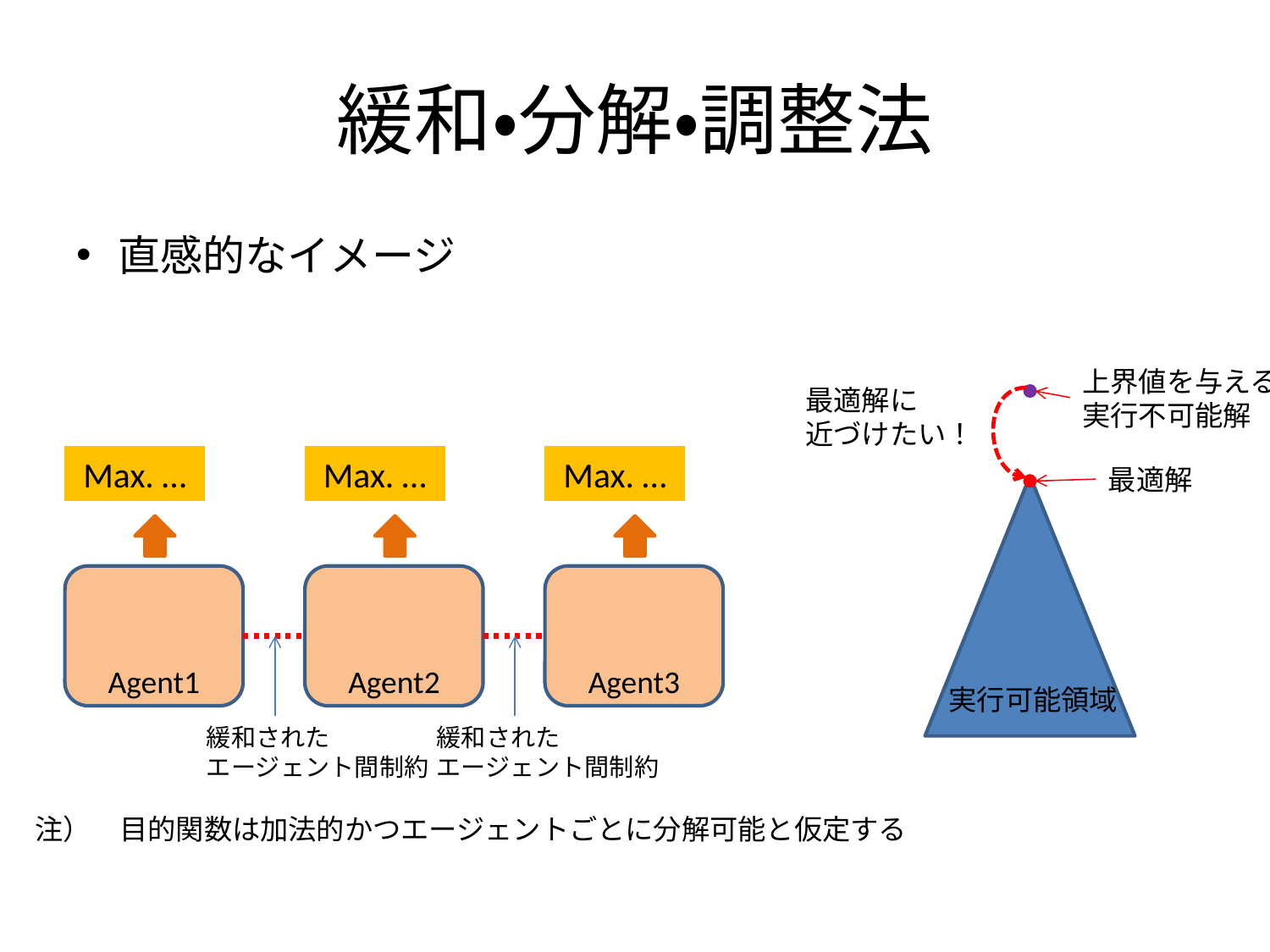

# 緩和・分解・調整法
直感的なイメージ
上界値を与える
実行不可能解
最適解に
近づけたい！

Max. …
Max. …
Max. …
最適解

Agent1
Agent2
Agent3
実行可能領域
緩和された
エージェント間制約
緩和された
エージェント間制約
注）　目的関数は加法的かつエージェントごとに分解可能と仮定する